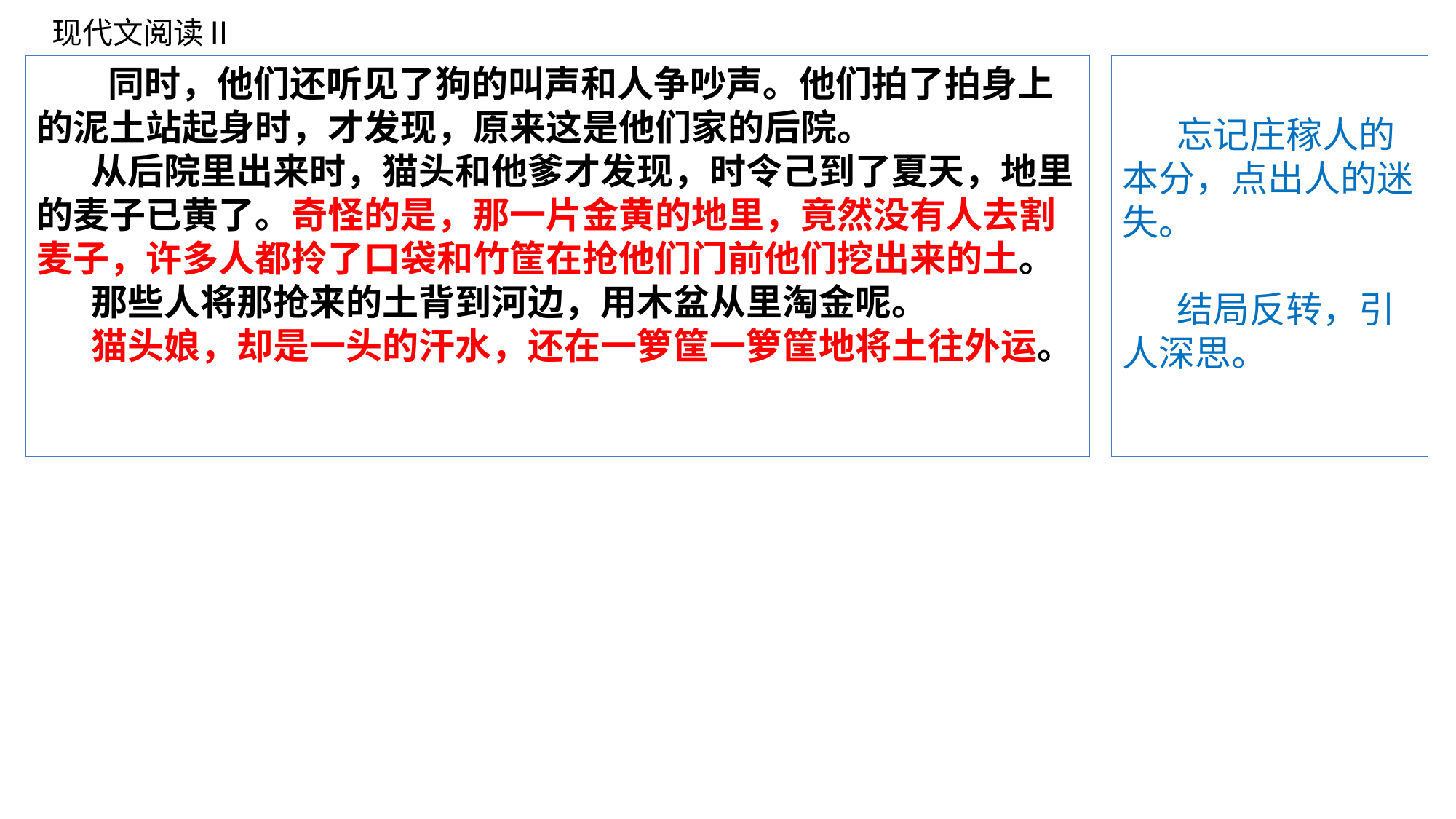

现代文阅读Ⅱ
 同时，他们还听见了狗的叫声和人争吵声。他们拍了拍身上的泥土站起身时，才发现，原来这是他们家的后院。
从后院里出来时，猫头和他爹才发现，时令己到了夏天，地里的麦子已黄了。奇怪的是，那一片金黄的地里，竟然没有人去割麦子，许多人都拎了口袋和竹筐在抢他们门前他们挖出来的土。
那些人将那抢来的土背到河边，用木盆从里淘金呢。
猫头娘，却是一头的汗水，还在一箩筐一箩筐地将土往外运。

忘记庄稼人的本分，点出人的迷失。

结局反转，引人深思。